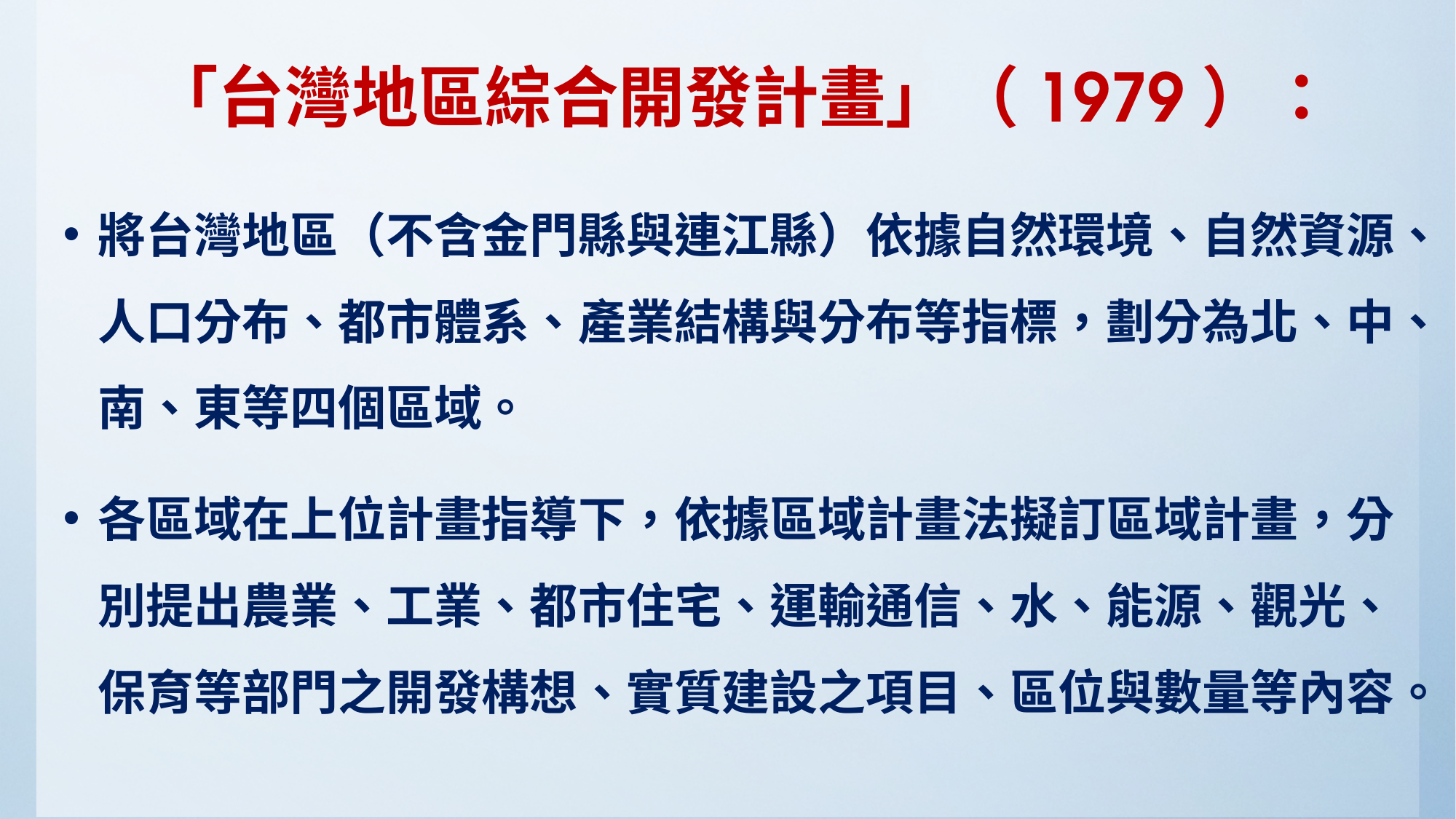

# 「台灣地區綜合開發計畫」（1979）：
將台灣地區（不含金門縣與連江縣）依據自然環境、自然資源、人口分布、都市體系、產業結構與分布等指標，劃分為北、中、南、東等四個區域。
各區域在上位計畫指導下，依據區域計畫法擬訂區域計畫，分別提出農業、工業、都市住宅、運輸通信、水、能源、觀光、保育等部門之開發構想、實質建設之項目、區位與數量等內容。